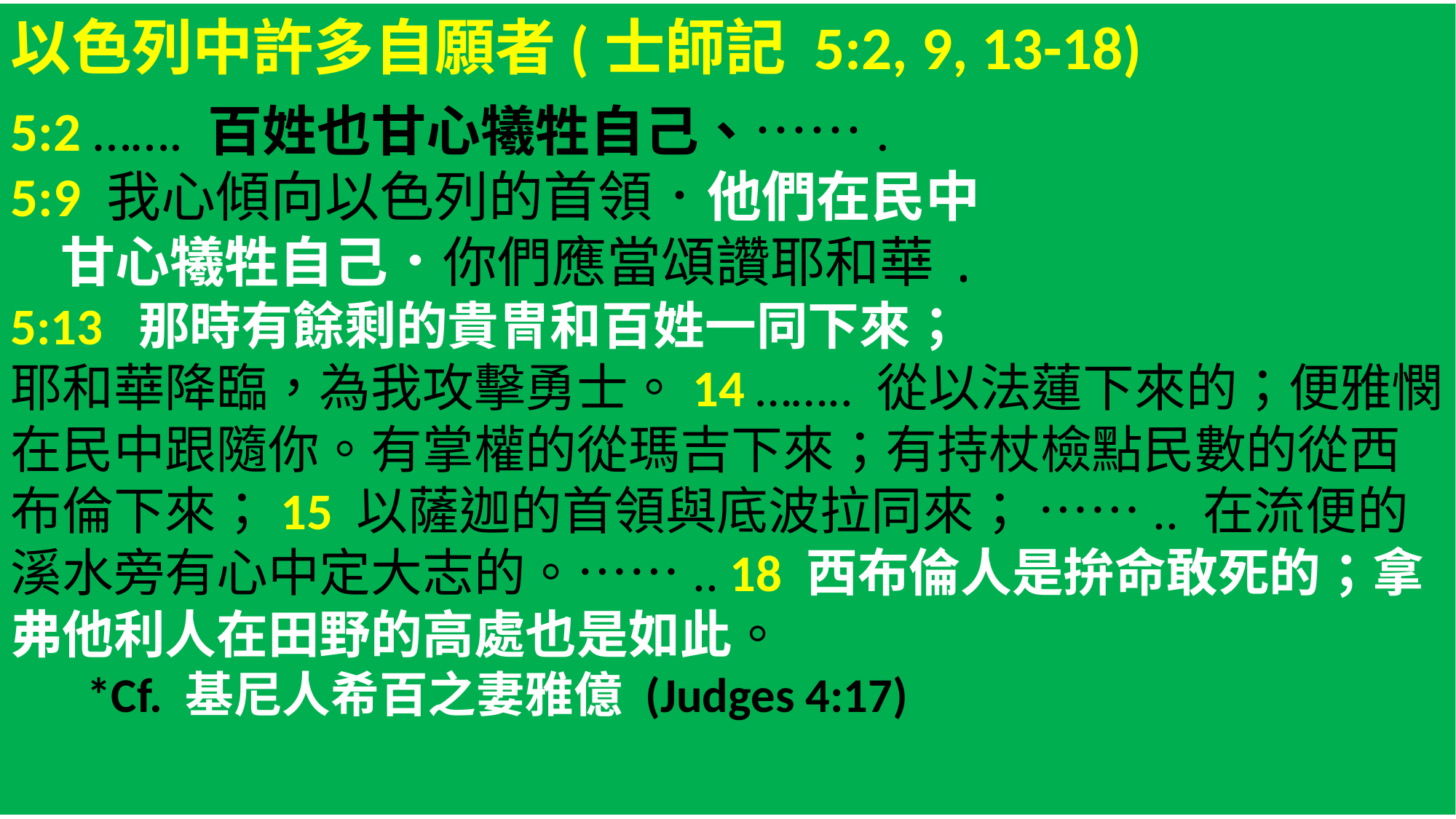

以色列中許多自願者(士師記 5:2, 9, 13-18)

5:2 ……. 百姓也甘心犧牲自己、…….
5:9 我心傾向以色列的首領．他們在民中
   甘心犧牲自己．你們應當頌讚耶和華.
5:13  那時有餘剩的貴冑和百姓一同下來；
耶和華降臨，為我攻擊勇士。14 …….. 從以法蓮下來的；便雅憫在民中跟隨你。有掌權的從瑪吉下來；有持杖檢點民數的從西布倫下來；15 以薩迦的首領與底波拉同來； …….. 在流便的溪水旁有心中定大志的。…….. 18 西布倫人是拚命敢死的；拿弗他利人在田野的高處也是如此。
       *Cf. 基尼人希百之妻雅億 (Judges 4:17)